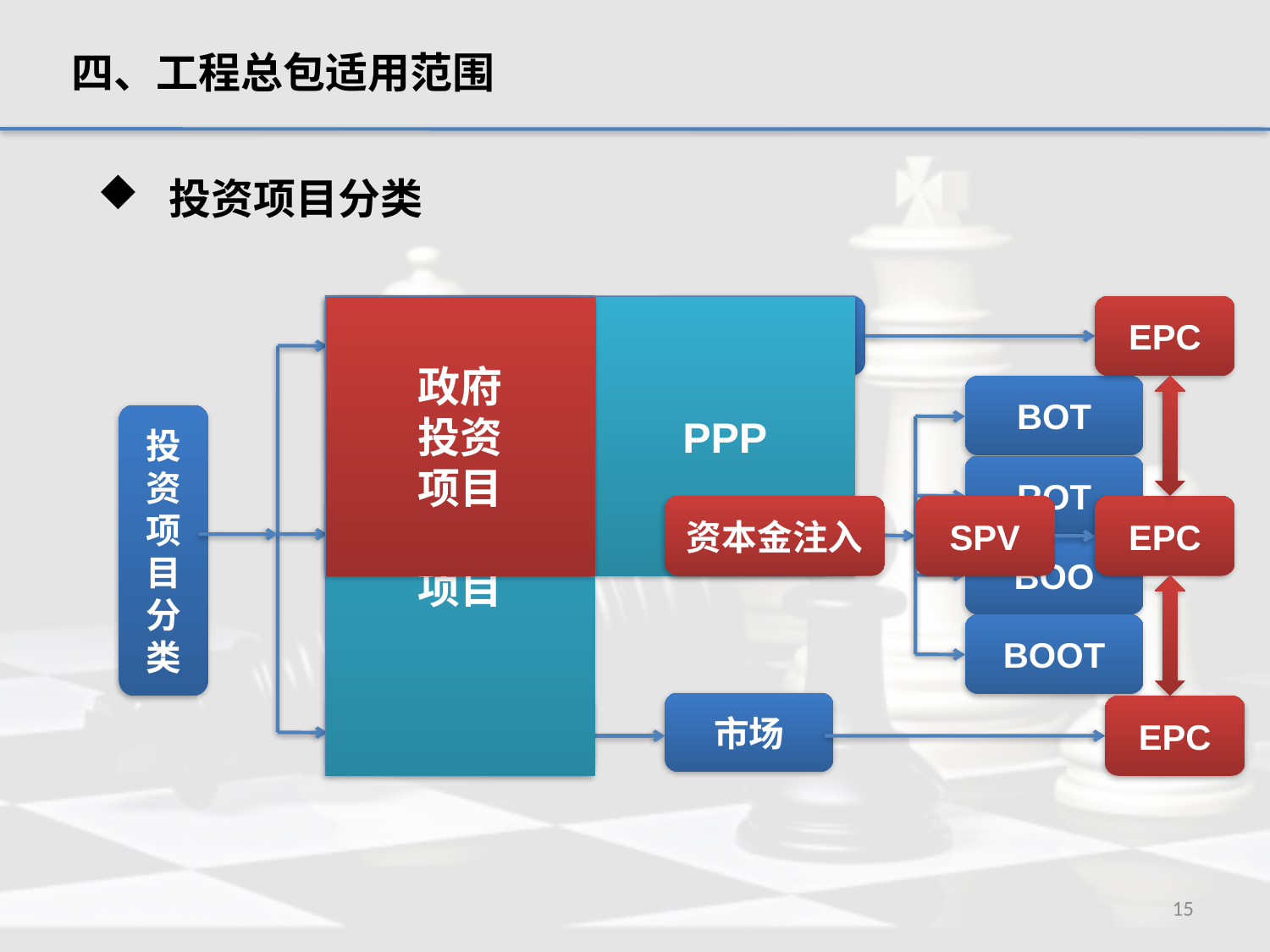

四、工程总包适用范围
  投资项目分类
政府
投资
项目
政府
投资
项目
非经营性项目
PPP
政府直投
EPC
BOT

投资项目分类
ROT
准经营性项目
PPP
资本金注入
SPV
EPC
BOO

BOOT
经营性项目
市场
EPC
15